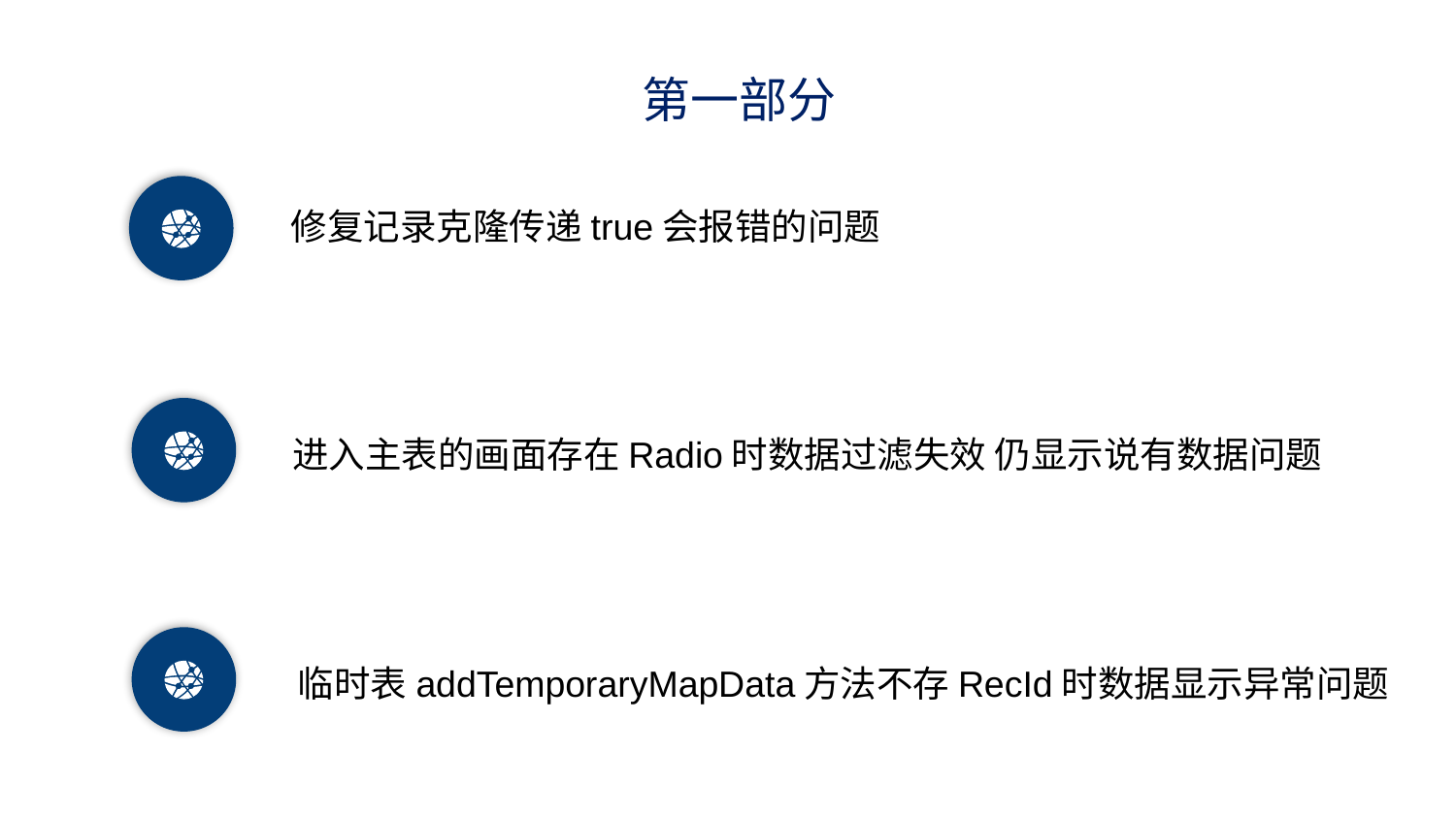

第一部分

修复记录克隆传递true会报错的问题

进入主表的画面存在Radio时数据过滤失效 仍显示说有数据问题

临时表addTemporaryMapData方法不存RecId时数据显示异常问题